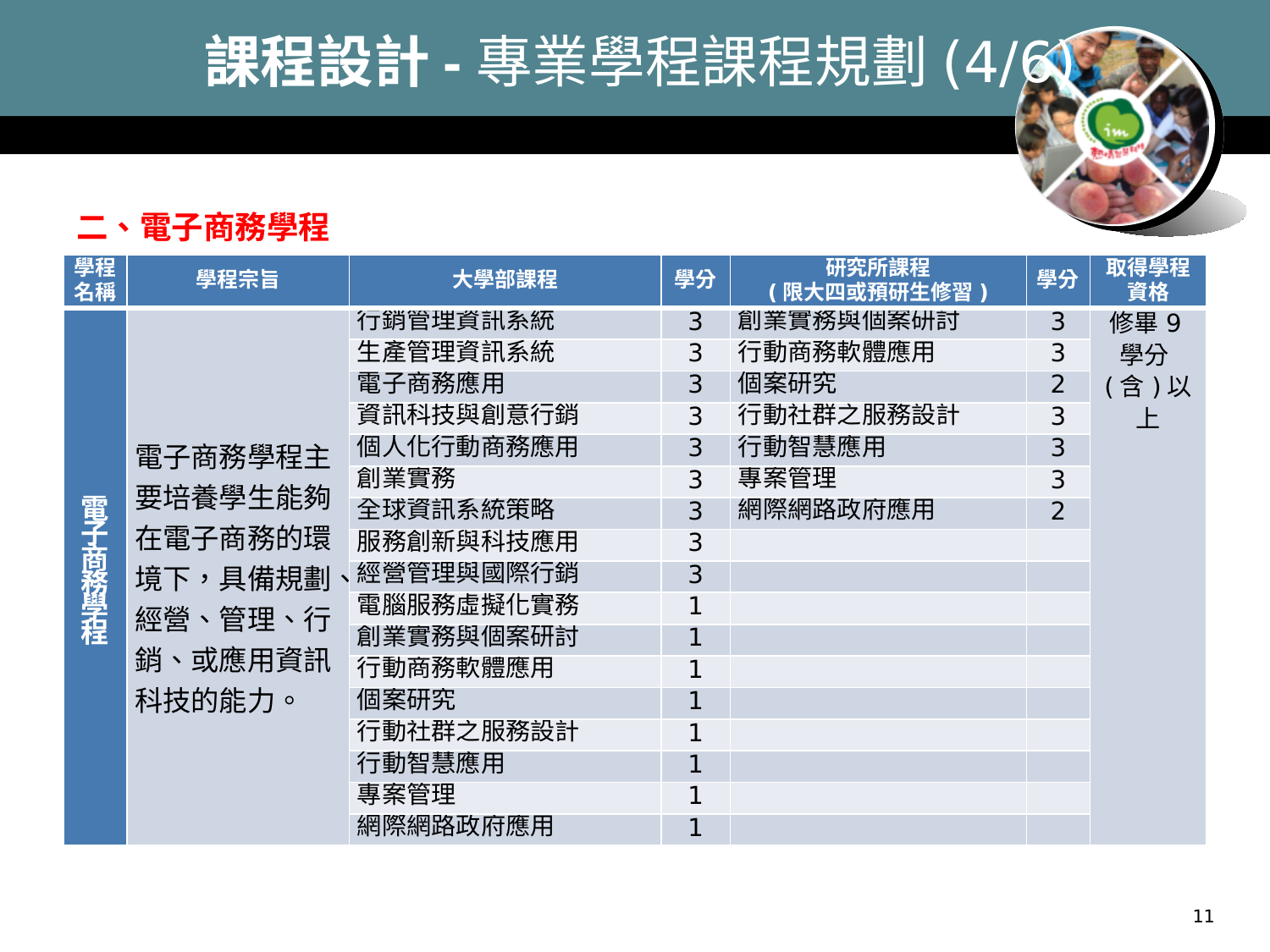

# 課程設計-專業學程課程規劃(4/6)
二、電子商務學程

| 學程 名稱 | 學程宗旨 | 大學部課程 | 學分 | 研究所課程 (限大四或預研生修習) | 學分 | 取得學程資格 |
| --- | --- | --- | --- | --- | --- | --- |
| 電子商務學程 | 電子商務學程主要培養學生能夠在電子商務的環境下，具備規劃、經營、管理、行銷、或應用資訊科技的能力。 | 行銷管理資訊系統 | 3 | 創業實務與個案研討 | 3 | 修畢9學分(含)以上 |
|  |  | 生產管理資訊系統 | 3 | 行動商務軟體應用 | 3 |  |
|  |  | 電子商務應用 | 3 | 個案研究 | 2 |  |
|  |  | 資訊科技與創意行銷 | 3 | 行動社群之服務設計 | 3 |  |
|  |  | 個人化行動商務應用 | 3 | 行動智慧應用 | 3 |  |
|  |  | 創業實務 | 3 | 專案管理 | 3 |  |
|  |  | 全球資訊系統策略 | 3 | 網際網路政府應用 | 2 |  |
|  |  | 服務創新與科技應用 | 3 |  |  |  |
|  |  | 經營管理與國際行銷 | 3 |  |  |  |
|  |  | 電腦服務虛擬化實務 | 1 |  |  |  |
|  |  | 創業實務與個案研討 | 1 |  |  |  |
|  |  | 行動商務軟體應用 | 1 |  |  |  |
|  |  | 個案研究 | 1 |  |  |  |
|  |  | 行動社群之服務設計 | 1 |  |  |  |
|  |  | 行動智慧應用 | 1 |  |  |  |
|  |  | 專案管理 | 1 |  |  |  |
|  |  | 網際網路政府應用 | 1 |  |  |  |
11